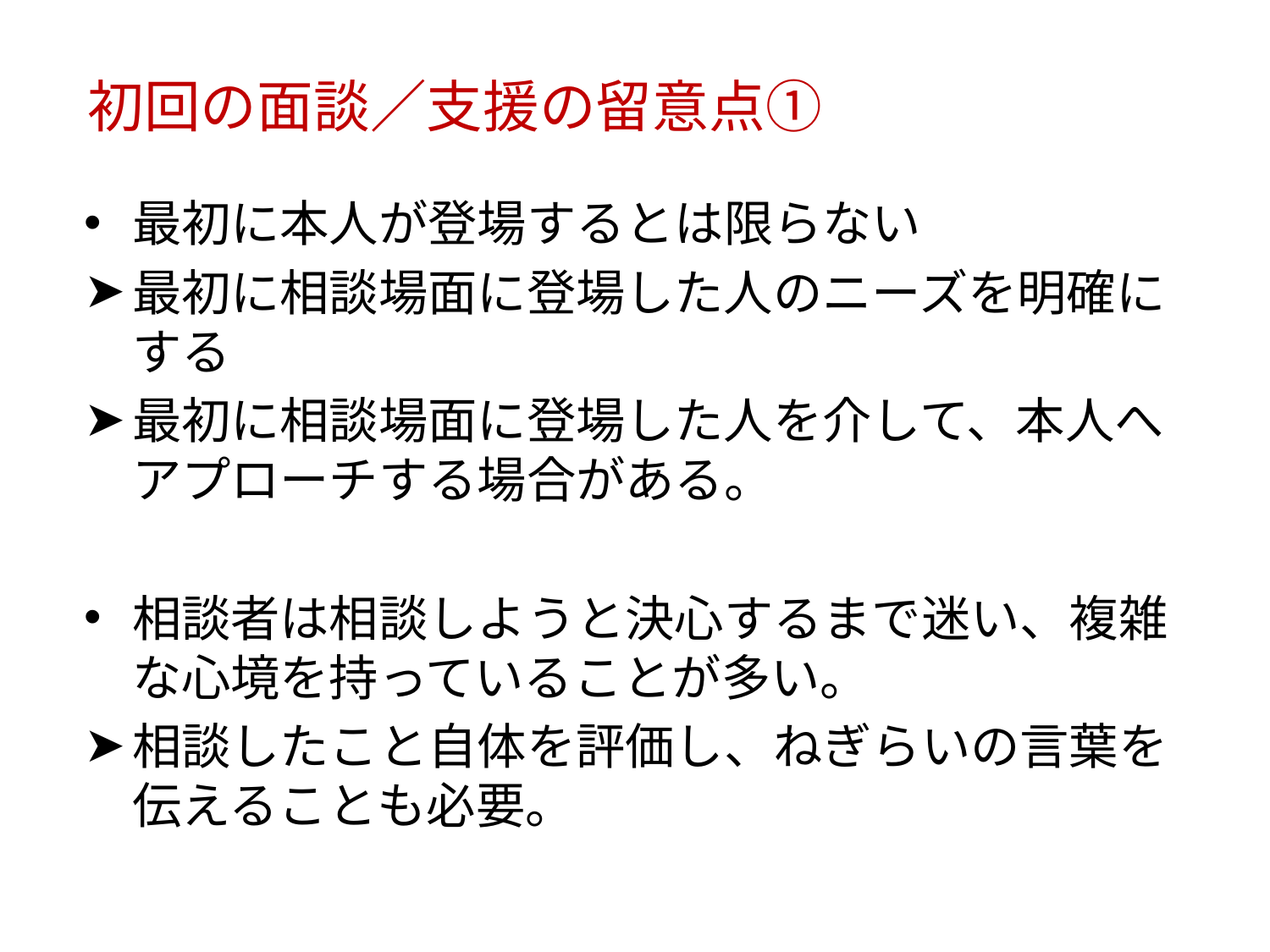

初回の面談／支援の留意点①
最初に本人が登場するとは限らない
最初に相談場面に登場した人のニーズを明確にする
最初に相談場面に登場した人を介して、本人へアプローチする場合がある。

相談者は相談しようと決心するまで迷い、複雑な心境を持っていることが多い。
相談したこと自体を評価し、ねぎらいの言葉を伝えることも必要。